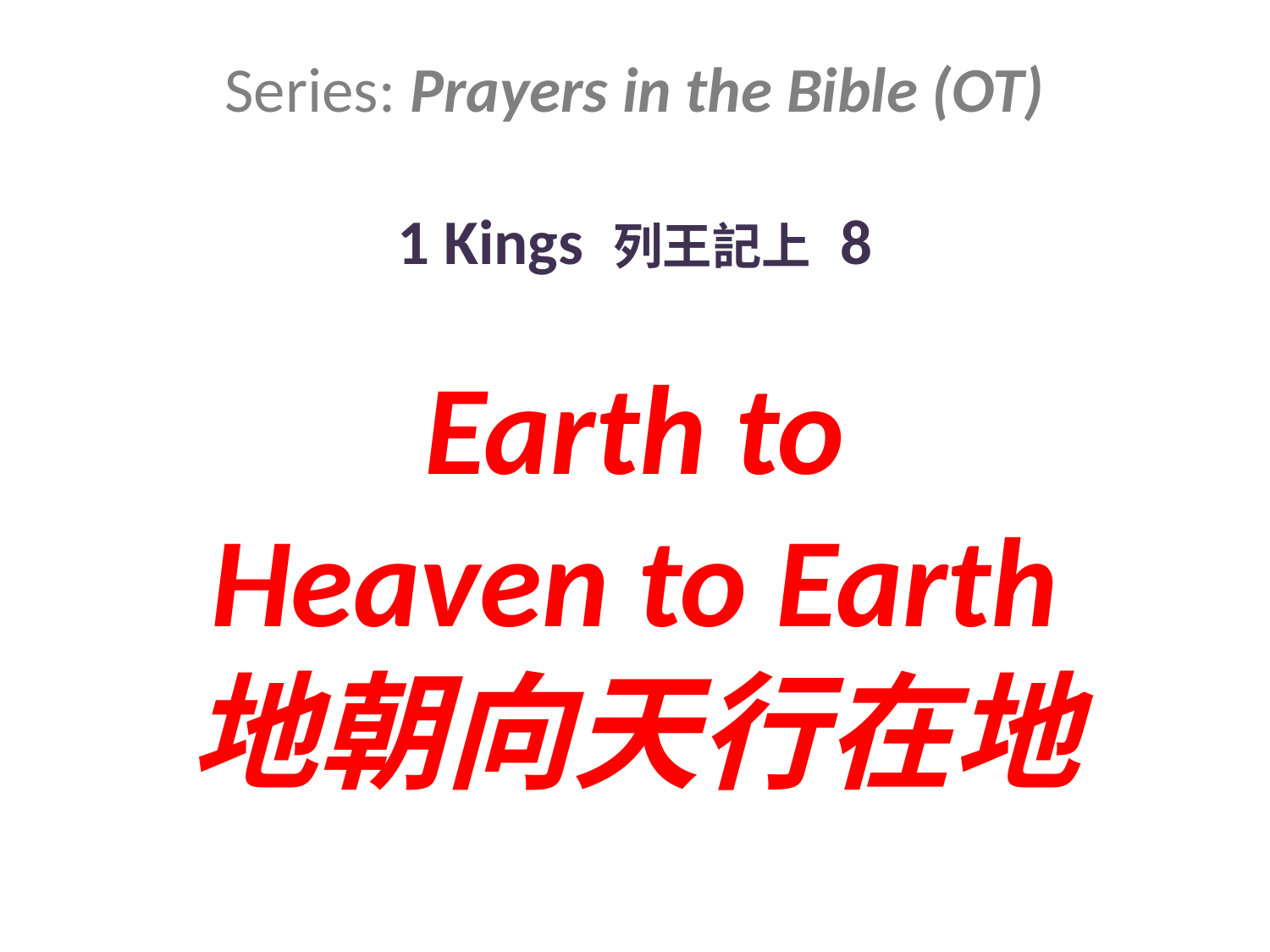

Series: Prayers in the Bible (OT)

1 Kings 列王記上 8
Earth to
Heaven to Earth
地朝向天行在地